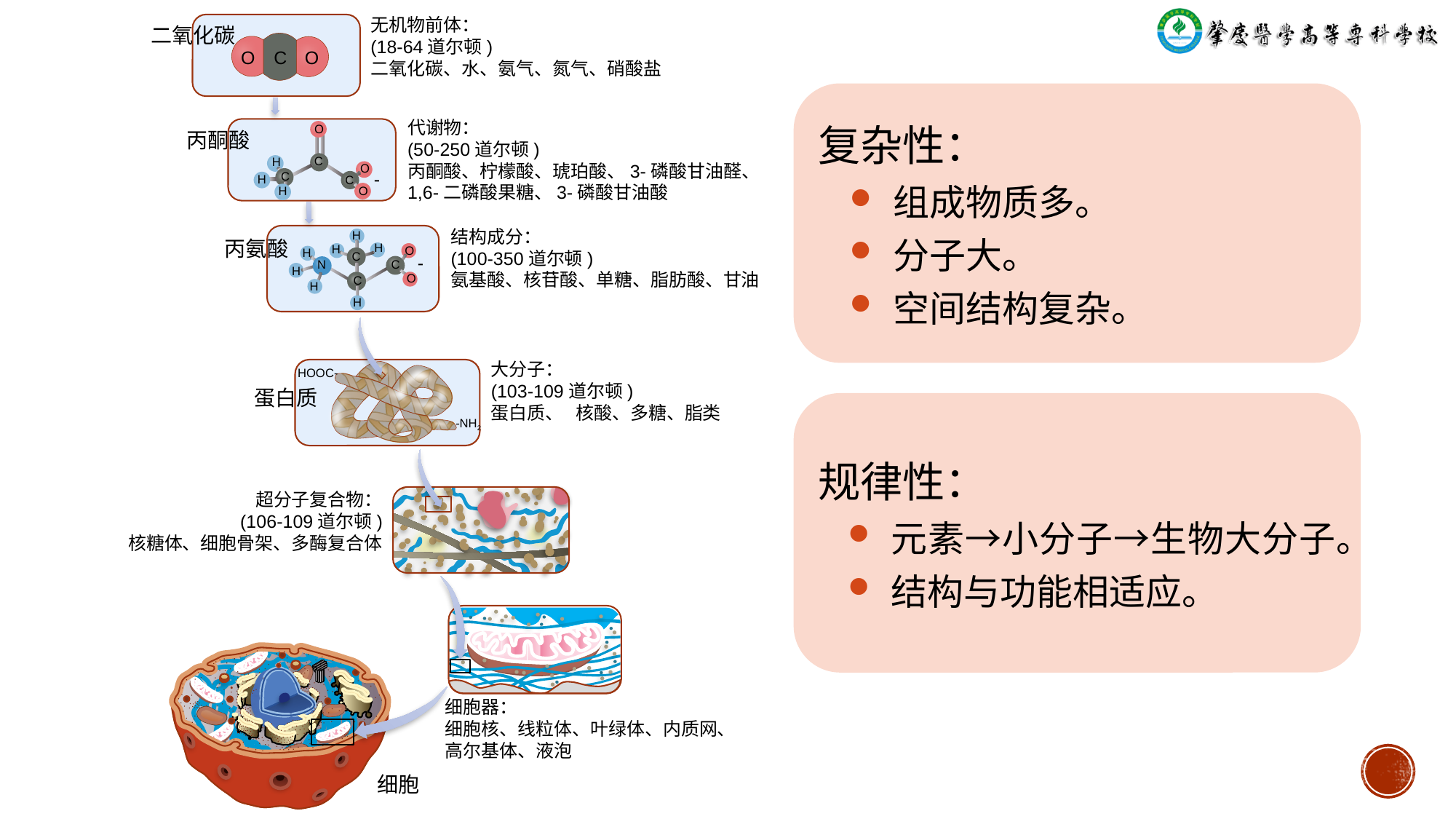

无机物前体：
(18-64道尔顿)
二氧化碳、水、氨气、氮气、硝酸盐

O
C
O

O
C
H
O
-
C
H
C
O
H

H

H
H
O
H
C
-
C
N
H
O
C
H
H

HOOC-

-NH2

二氧化碳
复杂性：
组成物质多。
分子大。
空间结构复杂。
代谢物：
(50-250道尔顿)
丙酮酸、柠檬酸、琥珀酸、3-磷酸甘油醛、1,6-二磷酸果糖、3-磷酸甘油酸
丙酮酸
结构成分：
(100-350道尔顿)
氨基酸、核苷酸、单糖、脂肪酸、甘油
丙氨酸
大分子：
(103-109道尔顿)
蛋白质、   核酸、多糖、脂类
蛋白质
规律性：
元素→小分子→生物大分子。
结构与功能相适应。
超分子复合物：
(106-109道尔顿)
核糖体、细胞骨架、多酶复合体
细胞器：
细胞核、线粒体、叶绿体、内质网、高尔基体、液泡
细胞